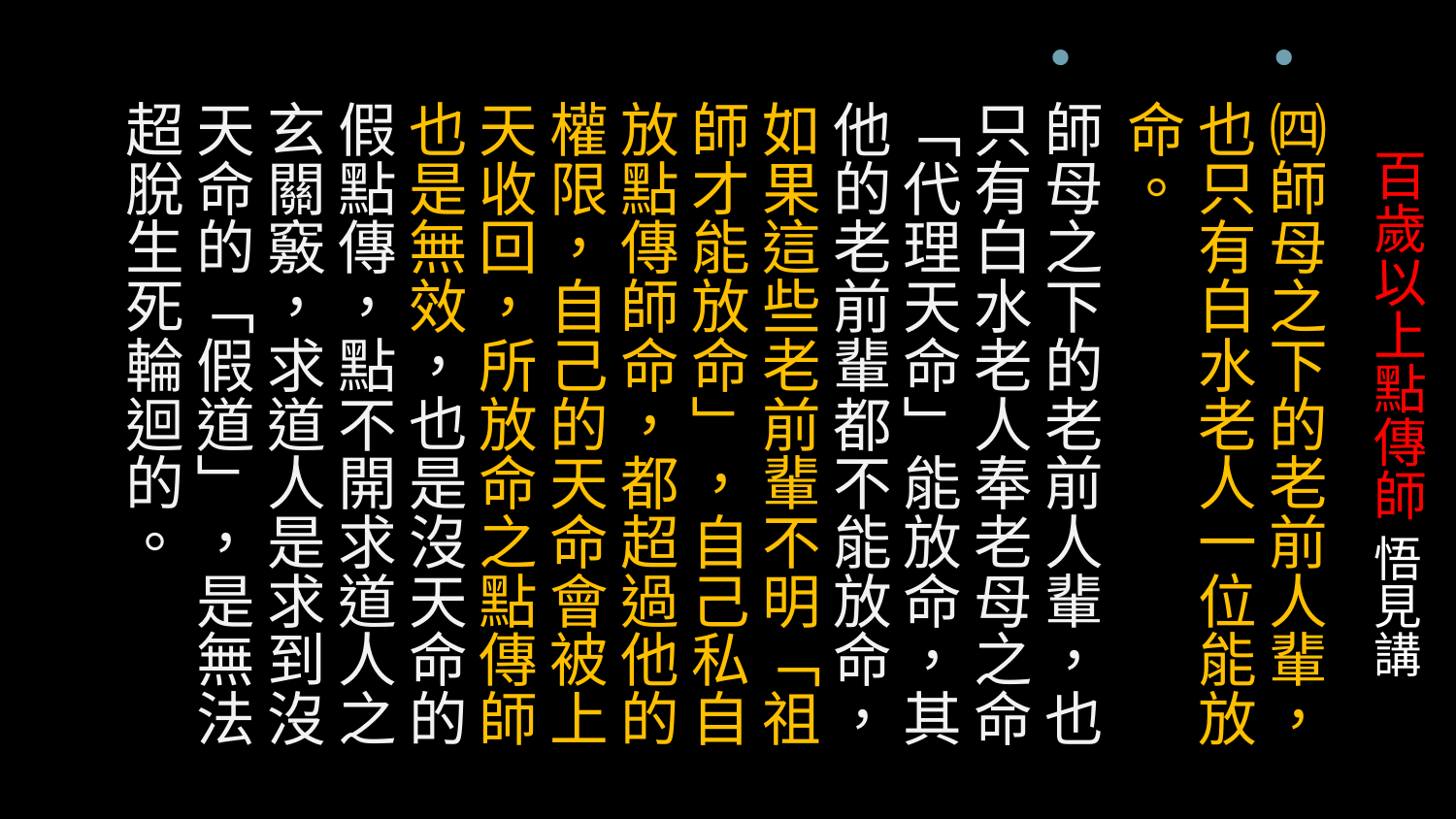

㈣師母之下的老前人輩，也只有白水老人一位能放命。
師母之下的老前人輩，也只有白水老人奉老母之命「代理天命」能放命，其他的老前輩都不能放命，如果這些老前輩不明「祖師才能放命」，自己私自放點傳師命，都超過他的權限，自己的天命會被上天收回，所放命之點傳師也是無效，也是沒天命的假點傳，點不開求道人之玄關竅，求道人是求到沒天命的「假道」，是無法超脫生死輪迴的。

# 百歲以上點傳師 悟見講